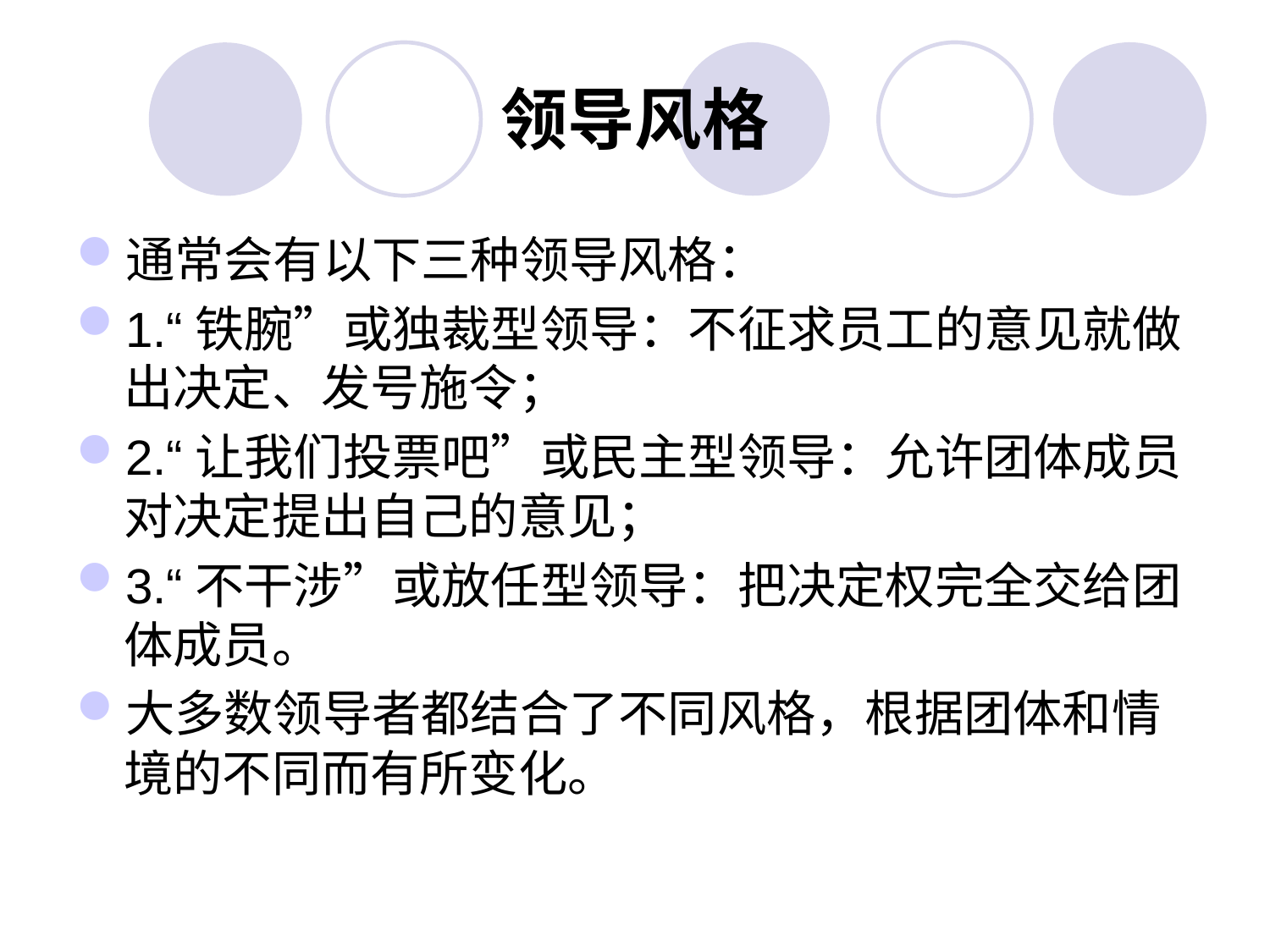

# 领导风格
通常会有以下三种领导风格：
1.“铁腕”或独裁型领导：不征求员工的意见就做出决定、发号施令；
2.“让我们投票吧”或民主型领导：允许团体成员对决定提出自己的意见；
3.“不干涉”或放任型领导：把决定权完全交给团体成员。
大多数领导者都结合了不同风格，根据团体和情境的不同而有所变化。